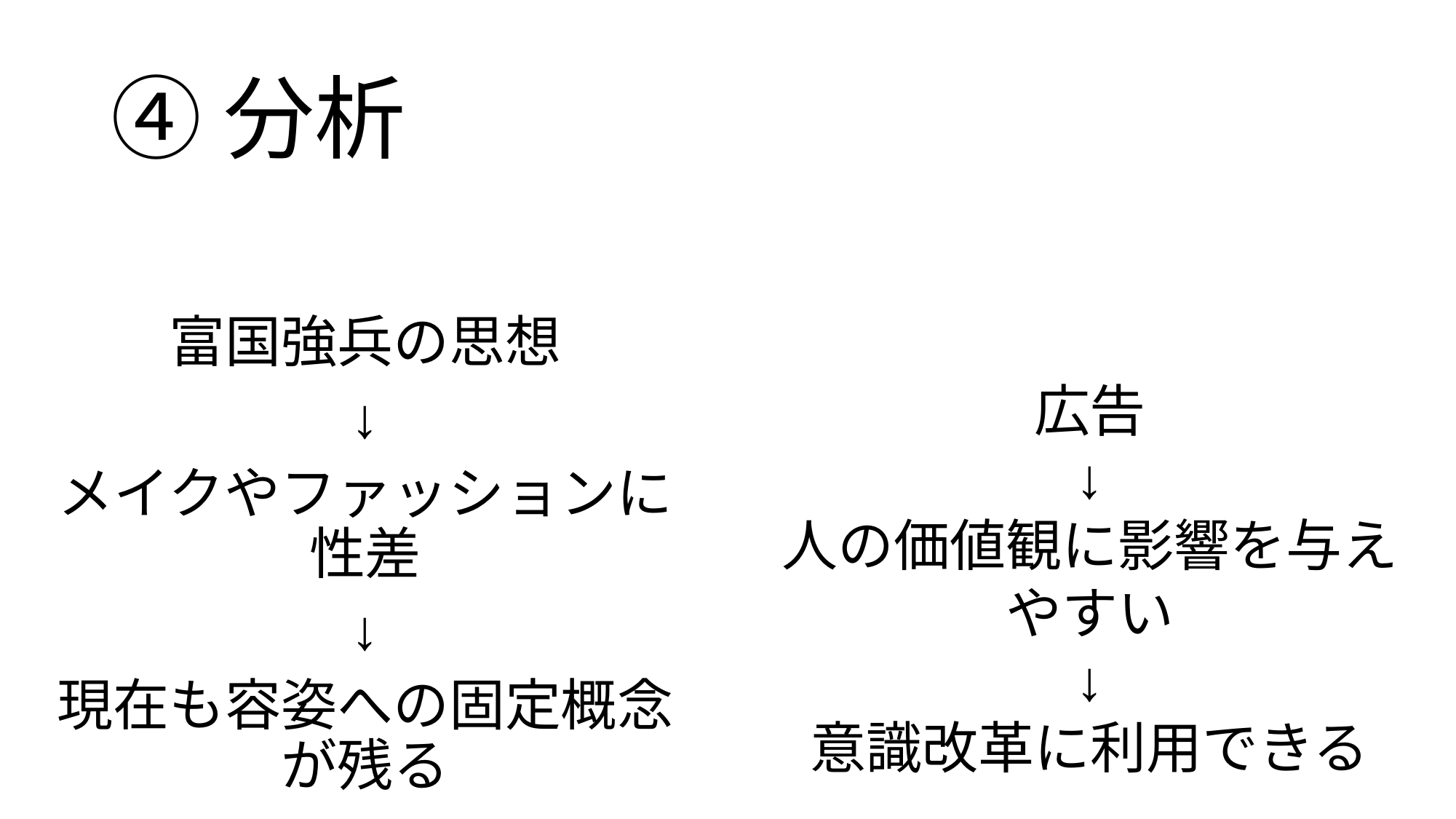

# ④分析
富国強兵の思想
↓
メイクやファッションに性差
↓
現在も容姿への固定概念が残る
広告
↓
人の価値観に影響を与えやすい
↓
意識改革に利用できる